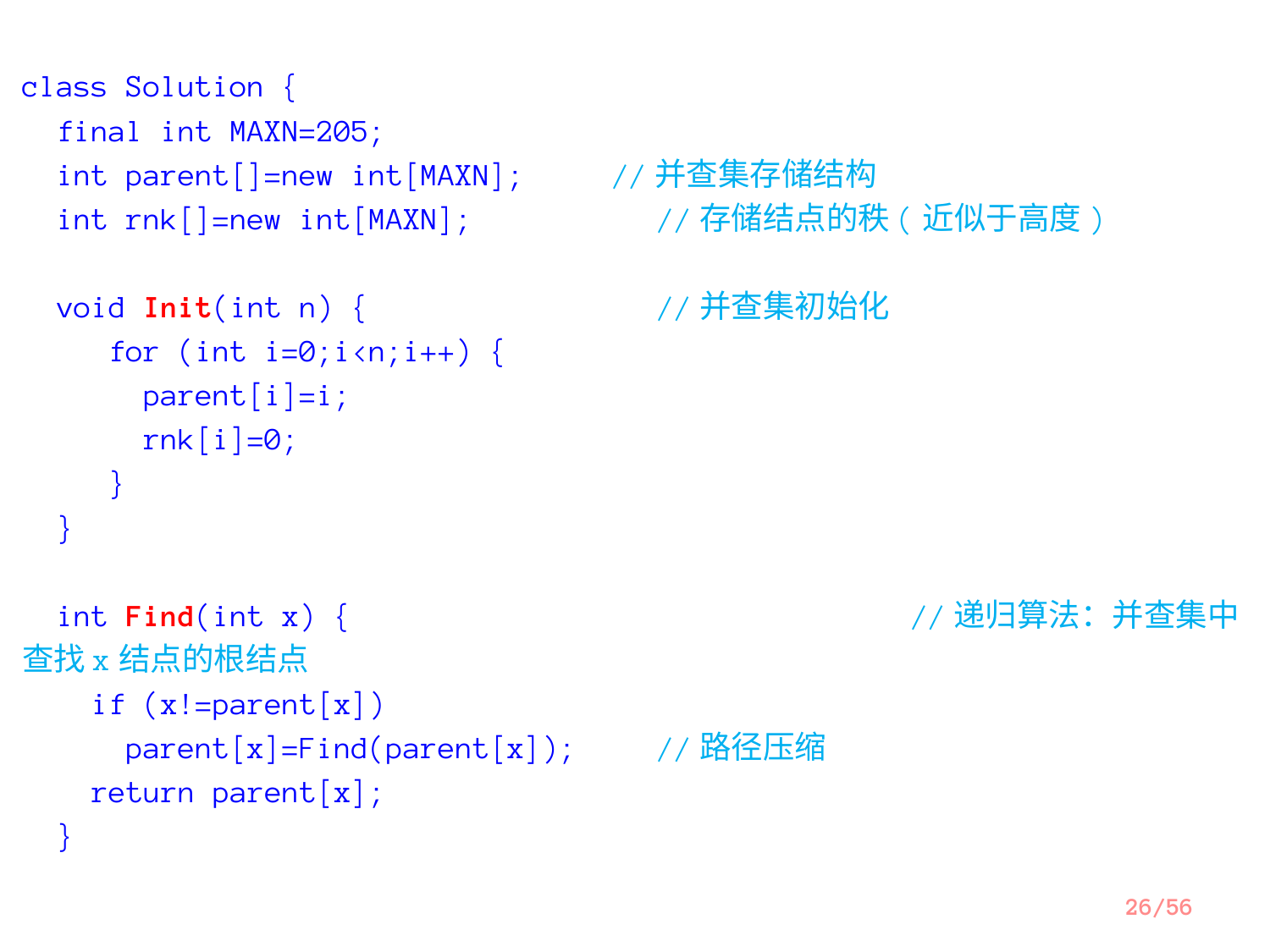

class Solution {
  final int MAXN=205;
  int parent[]=new int[MAXN];     //并查集存储结构
  int rnk[]=new int[MAXN];       	//存储结点的秩(近似于高度)

  void Init(int n) {            	//并查集初始化
     for (int i=0;i<n;i++) {
       parent[i]=i;
       rnk[i]=0;
     }
  }

  int Find(int x) {    			 	//递归算法：并查集中查找x结点的根结点
    if (x!=parent[x])
      parent[x]=Find(parent[x]); 	//路径压缩
    return parent[x];
  }
26/56